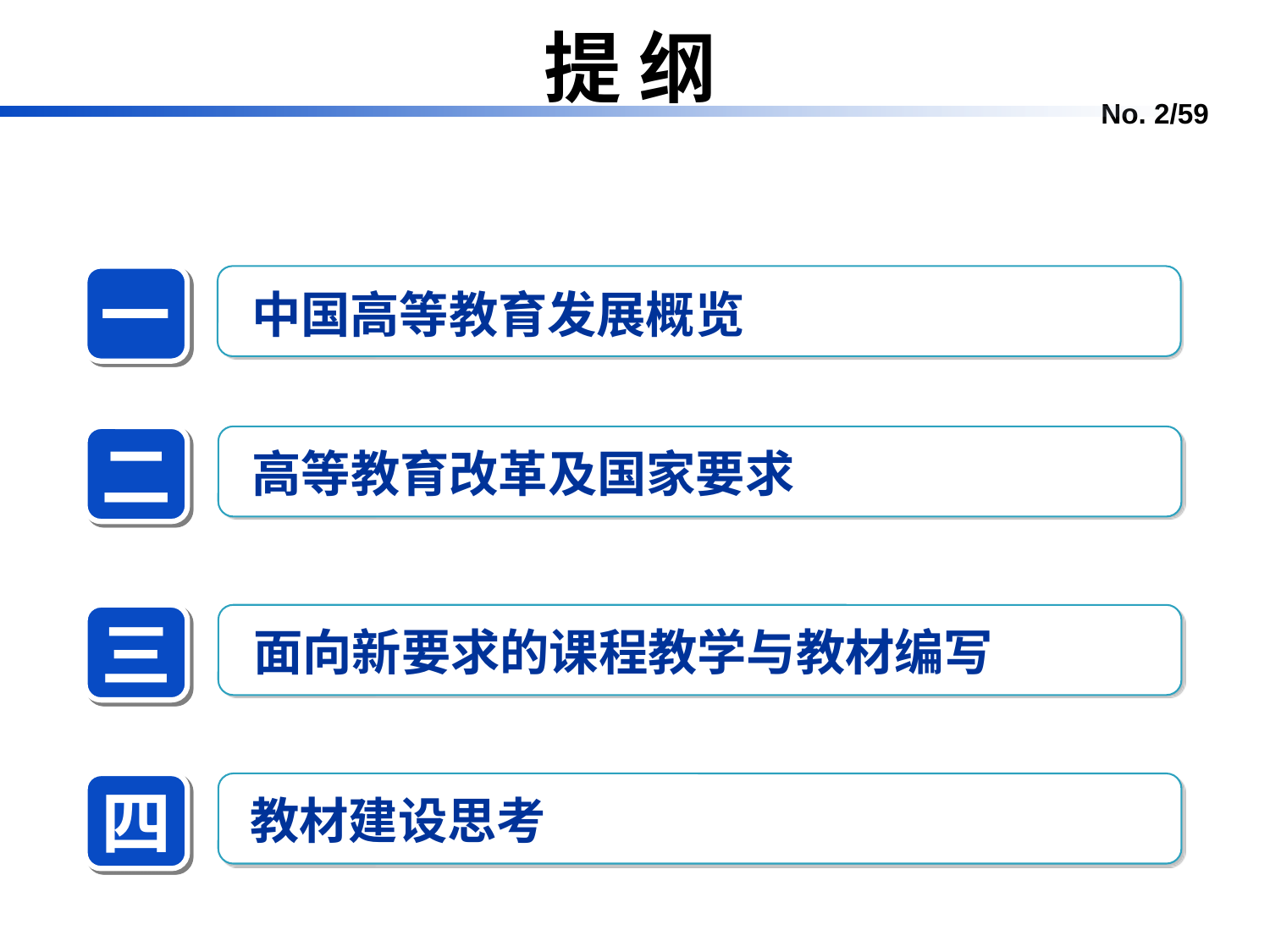

提 纲

一

中国高等教育发展概览
二

高等教育改革及国家要求
三

面向新要求的课程教学与教材编写
四

教材建设思考